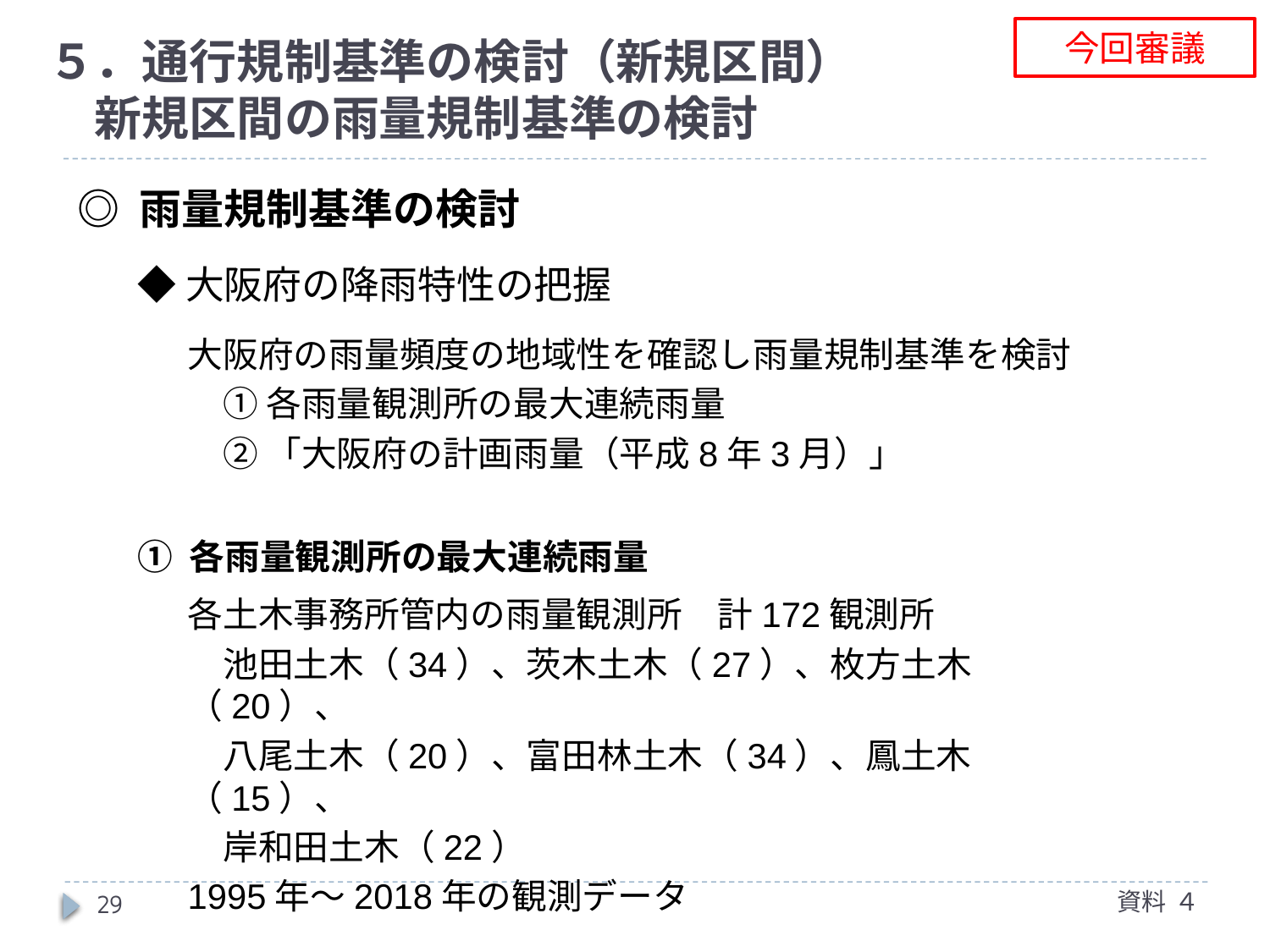

今回審議
# ５．通行規制基準の検討（新規区間） 　新規区間の雨量規制基準の検討
◎ 雨量規制基準の検討
◆大阪府の降雨特性の把握
大阪府の雨量頻度の地域性を確認し雨量規制基準を検討
　① 各雨量観測所の最大連続雨量
　② 「大阪府の計画雨量（平成8年3月）」
① 各雨量観測所の最大連続雨量
各土木事務所管内の雨量観測所　計172観測所
　池田土木（34）、茨木土木（27）、枚方土木（20）、
　八尾土木（20）、富田林土木（34）、鳳土木（15）、
　岸和田土木（22）
1995年～2018年の観測データ
資料 ４
29